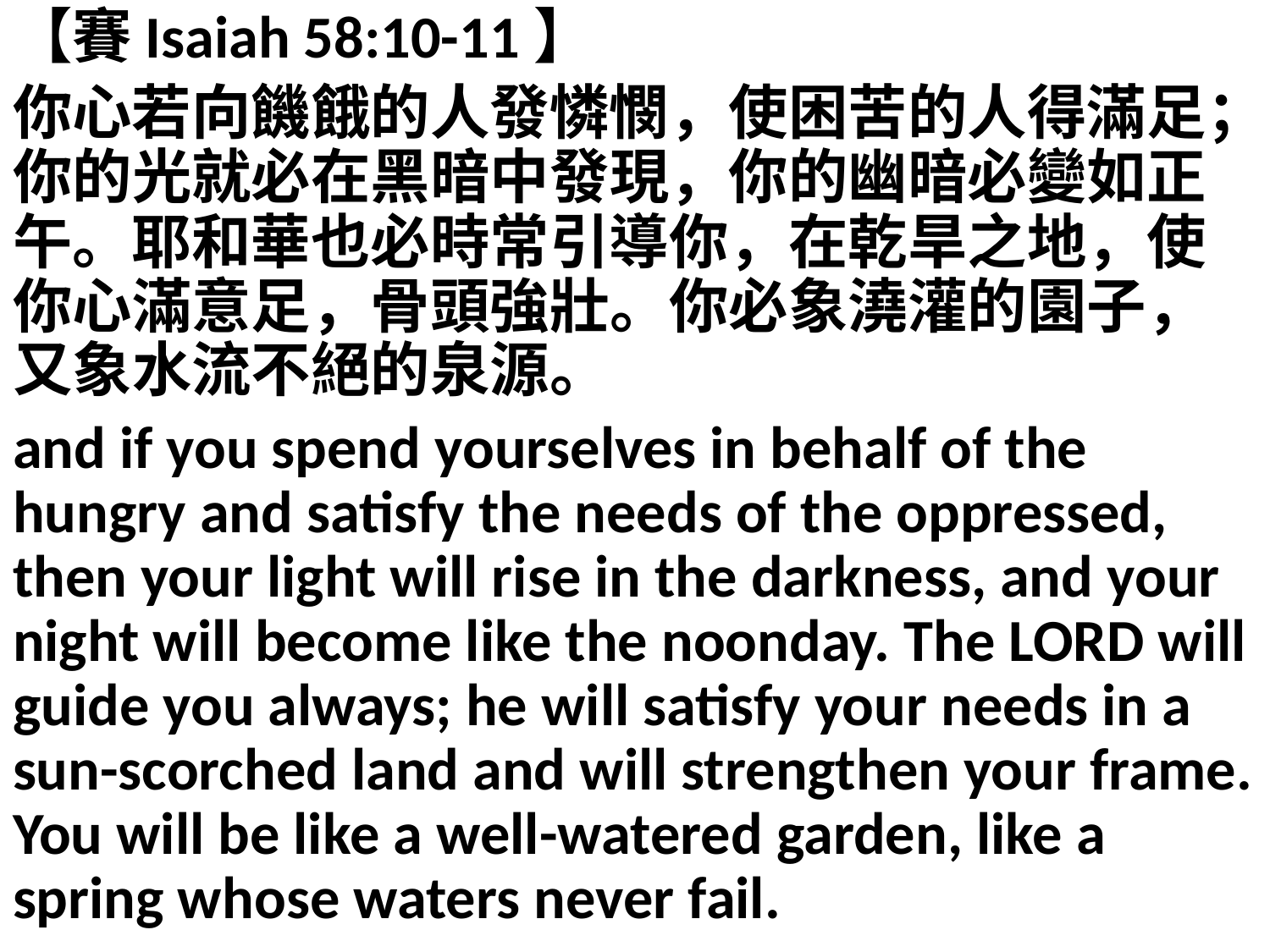

【賽Isaiah 58:10-11】
你心若向饑餓的人發憐憫，使困苦的人得滿足；你的光就必在黑暗中發現，你的幽暗必變如正午。耶和華也必時常引導你，在乾旱之地，使你心滿意足，骨頭強壯。你必象澆灌的園子，又象水流不絕的泉源。
and if you spend yourselves in behalf of the hungry and satisfy the needs of the oppressed, then your light will rise in the darkness, and your night will become like the noonday. The LORD will guide you always; he will satisfy your needs in a sun-scorched land and will strengthen your frame. You will be like a well-watered garden, like a spring whose waters never fail.